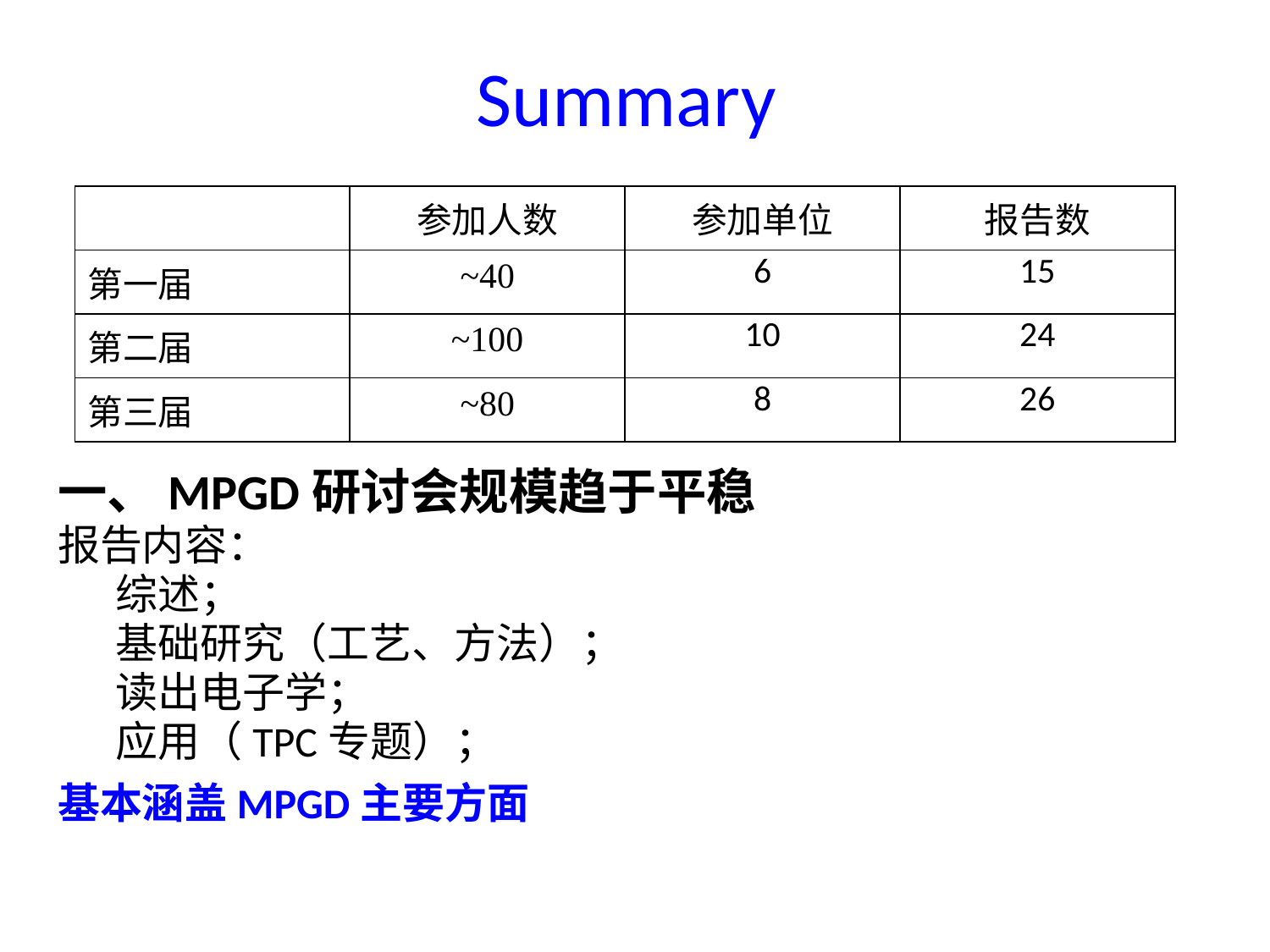

# Summary
|  | 参加人数 | 参加单位 | 报告数 |
| --- | --- | --- | --- |
| 第一届 | ~40 | 6 | 15 |
| 第二届 | ~100 | 10 | 24 |
| 第三届 | ~80 | 8 | 26 |
一、MPGD研讨会规模趋于平稳
报告内容：
     综述；
     基础研究（工艺、方法）；
     读出电子学；
     应用（TPC专题）；
基本涵盖MPGD主要方面